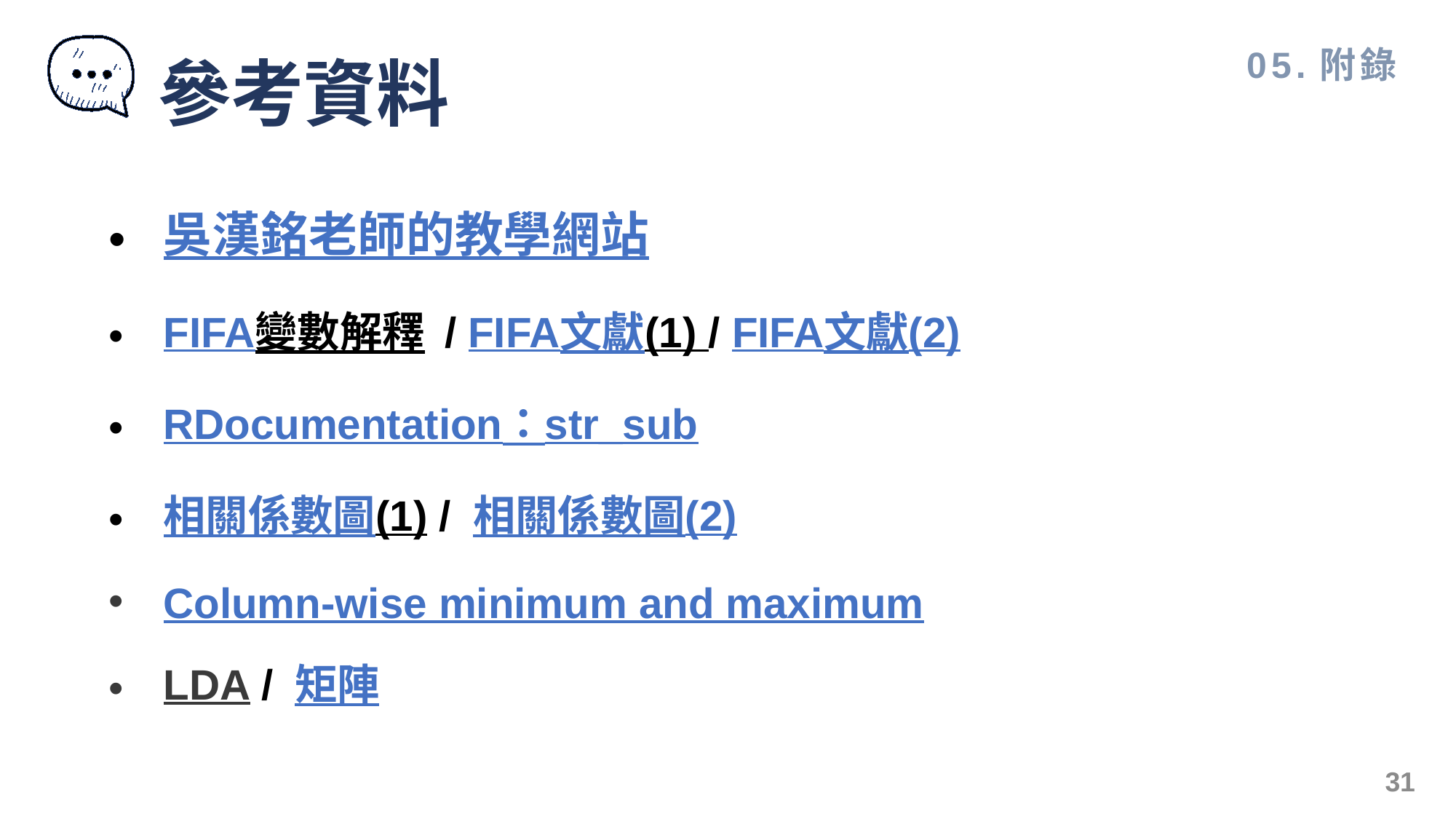

05.附錄
參考資料
吳漢銘老師的教學網站
FIFA變數解釋 / FIFA文獻(1) / FIFA文獻(2)
RDocumentation：str_sub
相關係數圖(1) / 相關係數圖(2)
Column-wise minimum and maximum
LDA / 矩陣

31